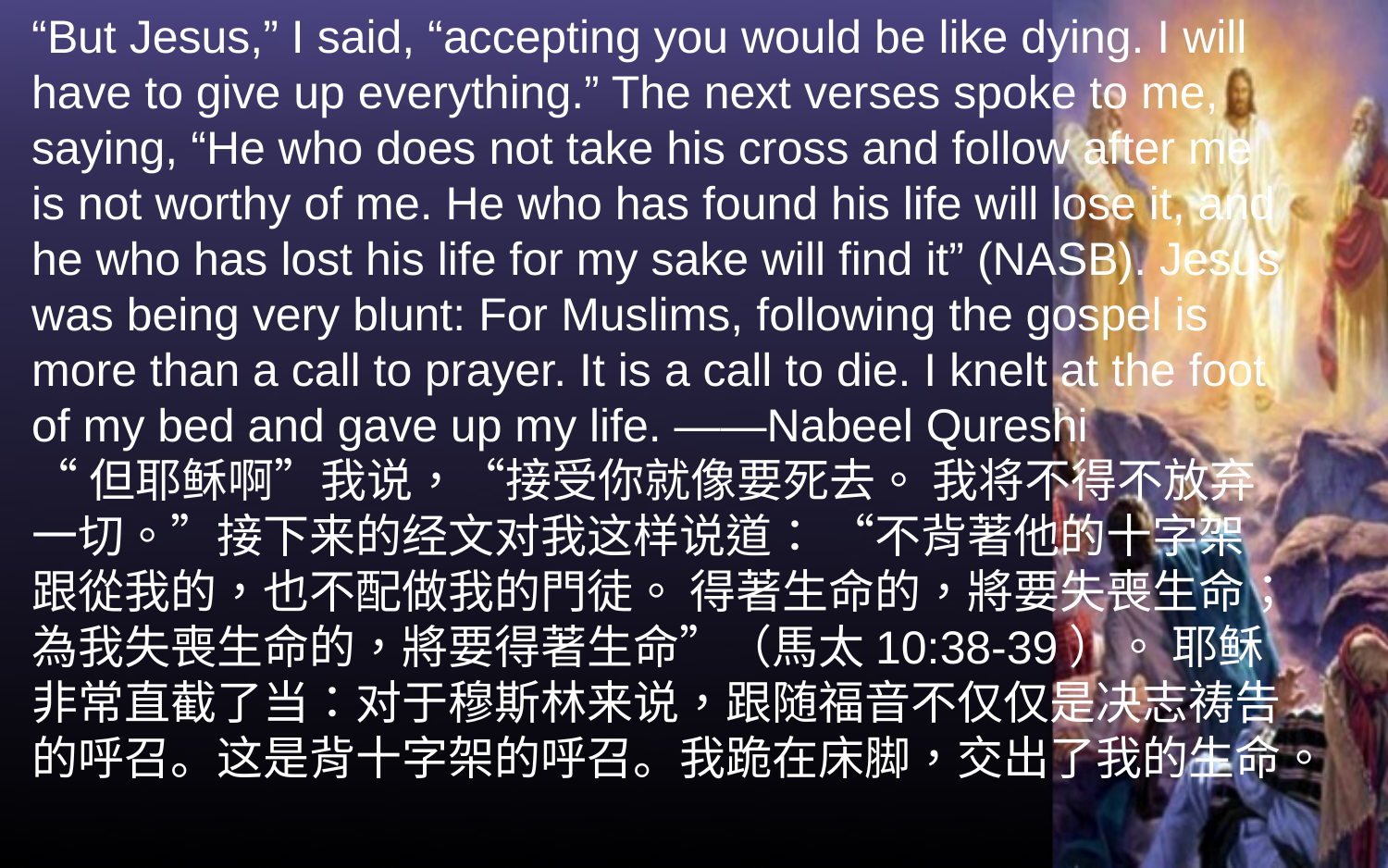

“But Jesus,” I said, “accepting you would be like dying. I will have to give up everything.” The next verses spoke to me, saying, “He who does not take his cross and follow after me is not worthy of me. He who has found his life will lose it, and he who has lost his life for my sake will find it” (NASB). Jesus was being very blunt: For Muslims, following the gospel is more than a call to prayer. It is a call to die. I knelt at the foot of my bed and gave up my life. ——Nabeel Qureshi
“但耶稣啊”我说，“接受你就像要死去。 我将不得不放弃一切。”接下来的经文对我这样说道： “不背著他的十字架跟從我的，也不配做我的門徒。 得著生命的，將要失喪生命；為我失喪生命的，將要得著生命”（馬太10:38-39）。 耶稣非常直截了当：对于穆斯林来说，跟随福音不仅仅是决志祷告的呼召。这是背十字架的呼召。我跪在床脚，交出了我的生命。